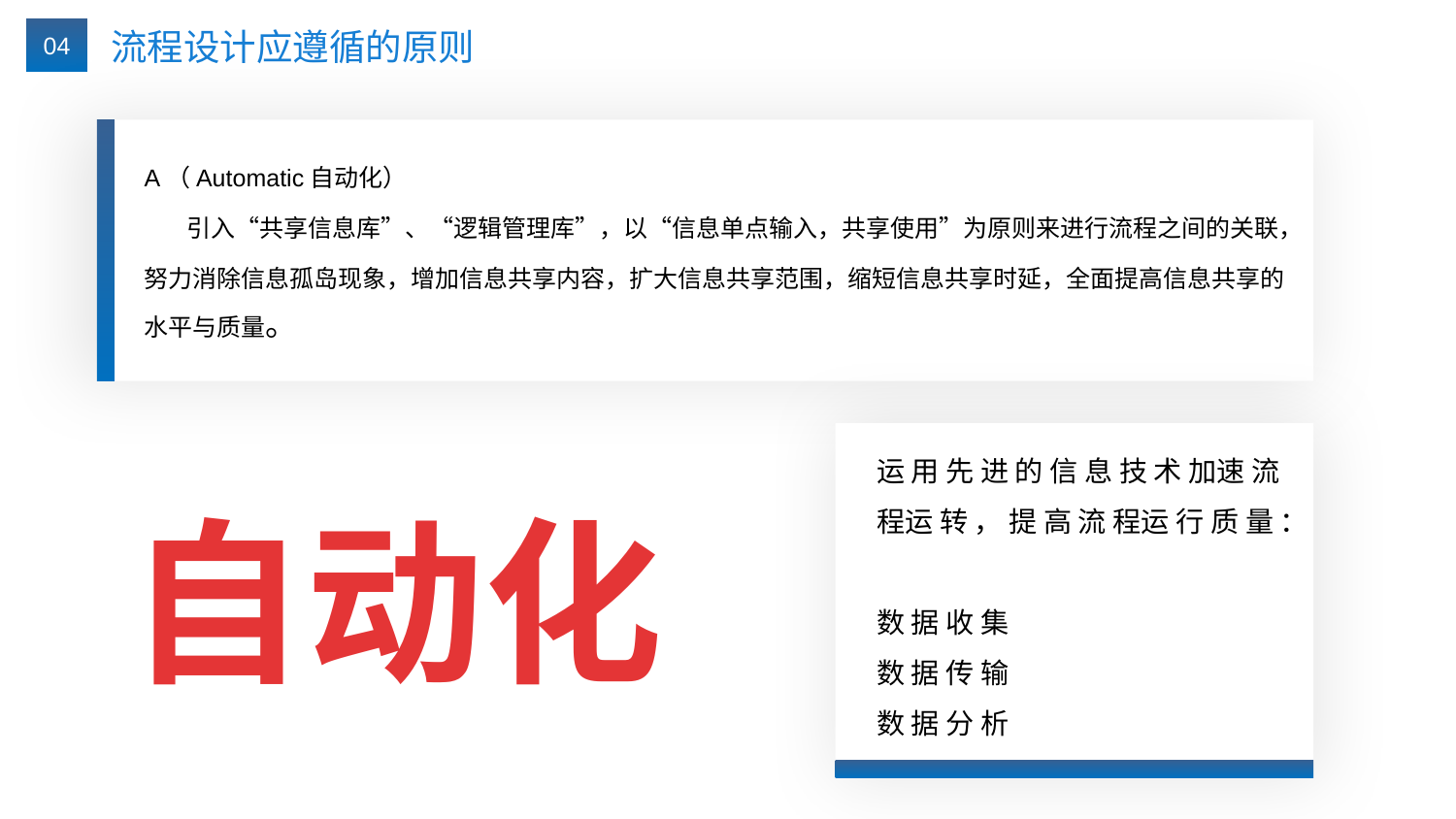

04
流程设计应遵循的原则

A（Automatic自动化）
       引入“共享信息库”、“逻辑管理库”，以“信息单点输入，共享使用”为原则来进行流程之间的关联，努力消除信息孤岛现象，增加信息共享内容，扩大信息共享范围，缩短信息共享时延，全面提高信息共享的水平与质量。

运 用 先 进 的 信 息 技 术 加速 流 程运 转 ， 提 高 流 程运 行 质 量 ：
数 据 收 集
数 据 传 输
数 据 分 析
自动化